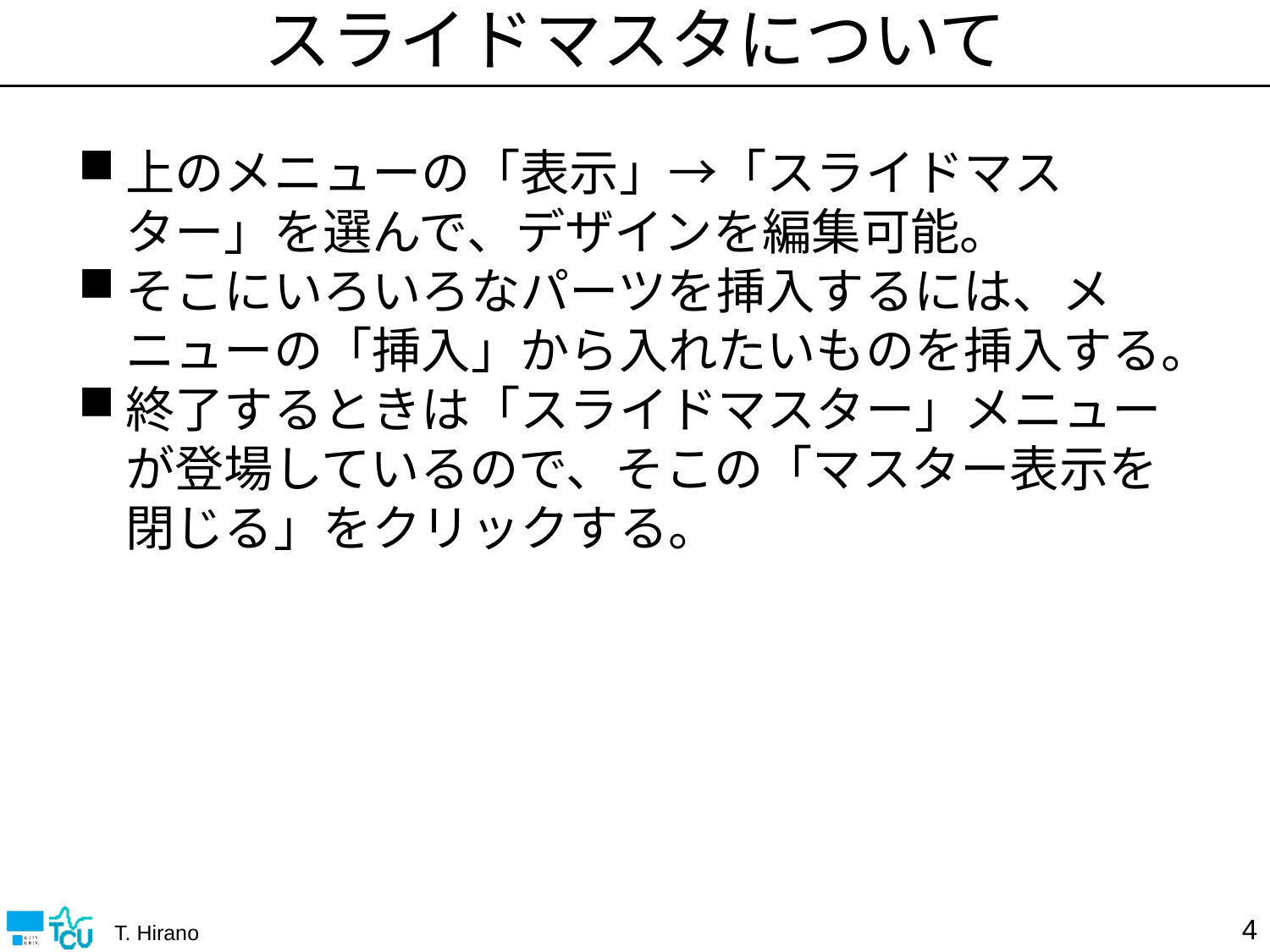

# スライドマスタについて
上のメニューの「表示」→「スライドマスター」を選んで、デザインを編集可能。
そこにいろいろなパーツを挿入するには、メニューの「挿入」から入れたいものを挿入する。
終了するときは「スライドマスター」メニューが登場しているので、そこの「マスター表示を閉じる」をクリックする。